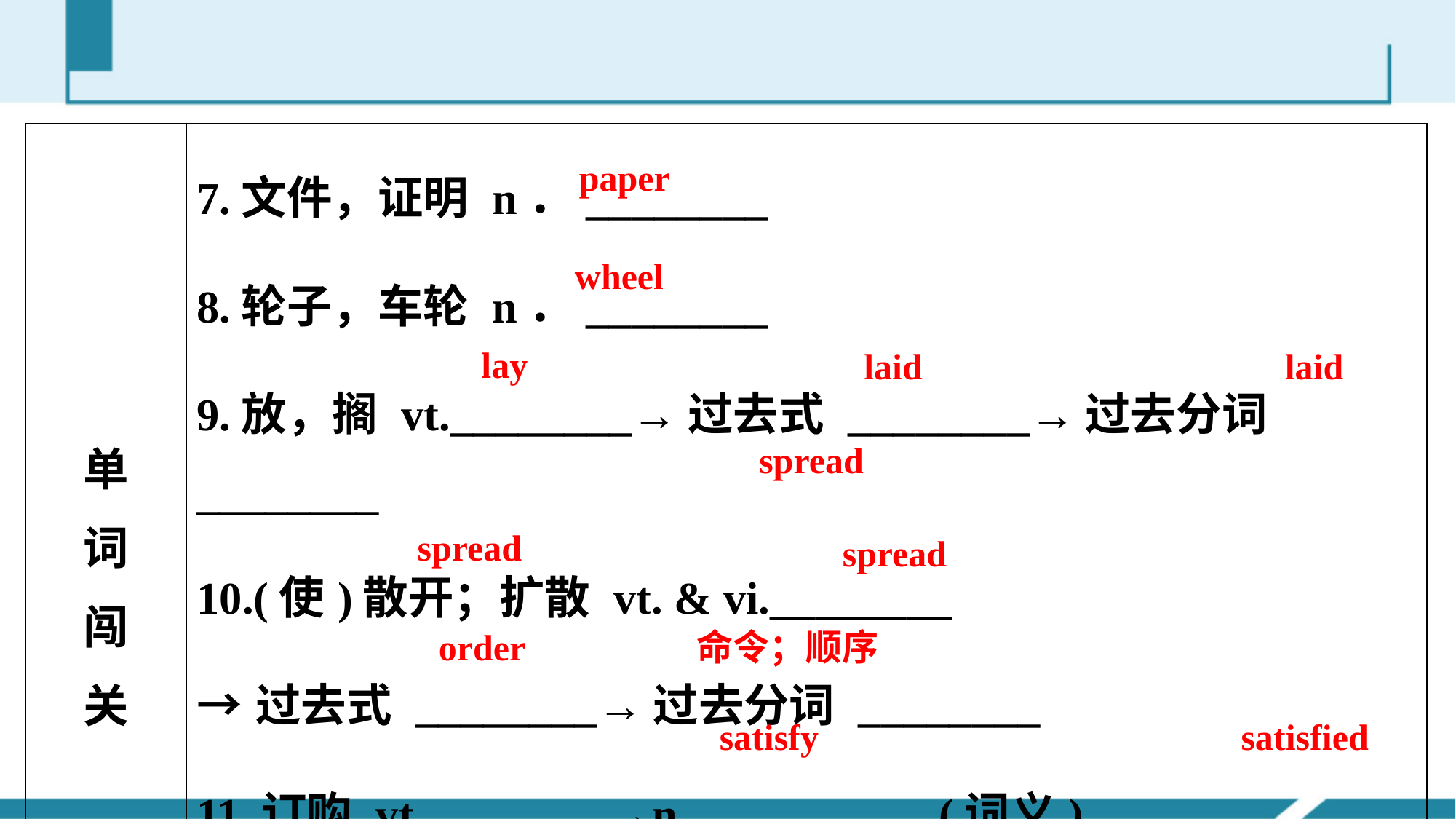

| 单 词 闯 关 | 7.文件，证明 n．\_\_\_\_\_\_\_\_ 8.轮子，车轮 n．\_\_\_\_\_\_\_\_ 9.放，搁 vt.\_\_\_\_\_\_\_\_→过去式 \_\_\_\_\_\_\_\_→过去分词 \_\_\_\_\_\_\_\_ 10.(使)散开；扩散 vt. & vi.\_\_\_\_\_\_\_\_ →过去式 \_\_\_\_\_\_\_\_→过去分词 \_\_\_\_\_\_\_\_ 11.订购 vt.\_\_\_\_\_\_\_\_→n.\_\_\_\_\_\_\_\_\_\_\_(词义) 12.满足，使……满意 vt.\_\_\_\_\_\_\_\_→感到满意的 adj.\_\_\_\_\_\_\_\_ |
| --- | --- |
paper
wheel
lay
laid
laid

spread
spread
spread
命令；顺序
order
satisfy
satisfied